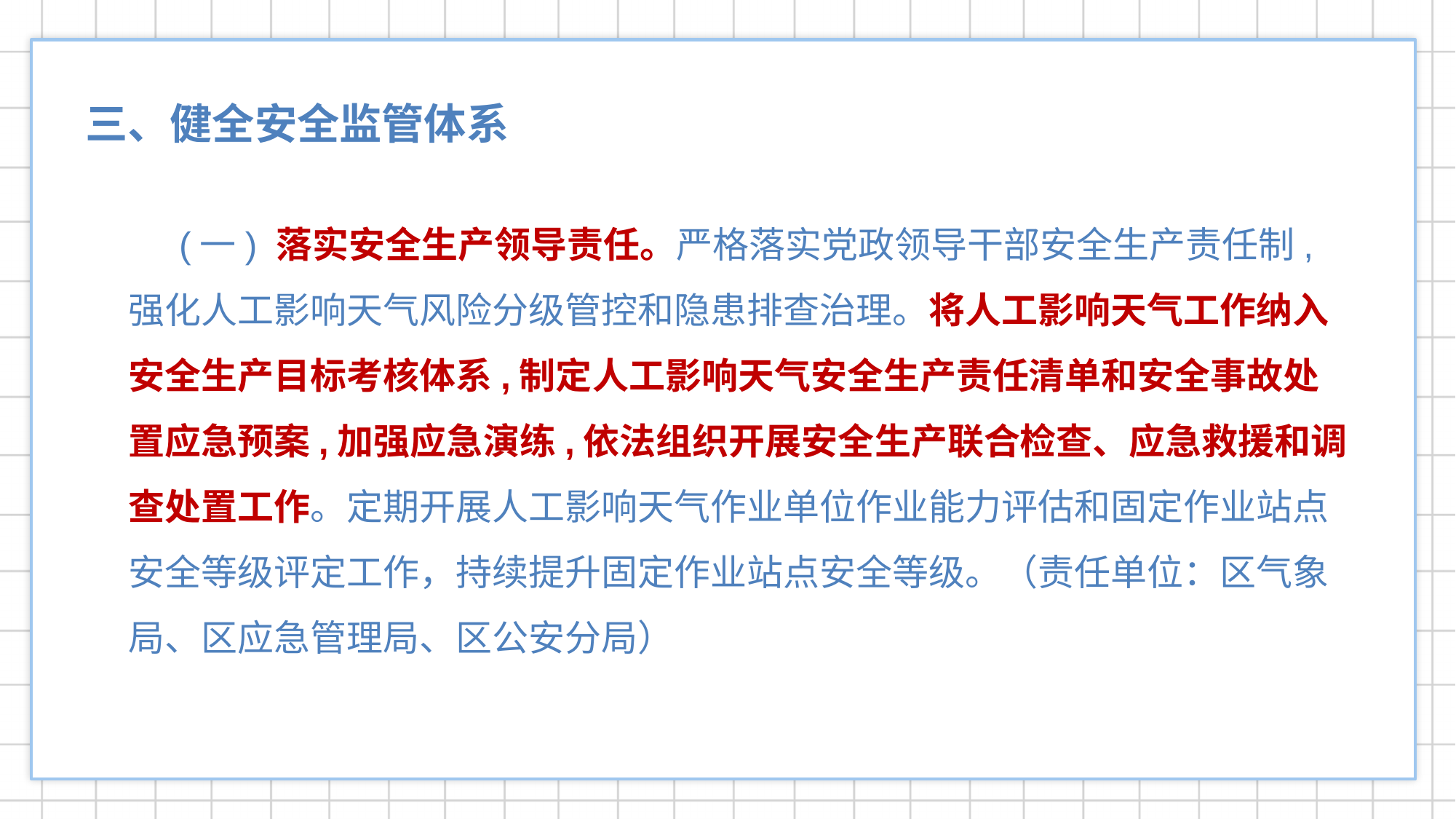

三、健全安全监管体系
     (一) 落实安全生产领导责任。严格落实党政领导干部安全生产责任制,强化人工影响天气风险分级管控和隐患排查治理。将人工影响天气工作纳入安全生产目标考核体系,制定人工影响天气安全生产责任清单和安全事故处置应急预案,加强应急演练,依法组织开展安全生产联合检查、应急救援和调查处置工作。定期开展人工影响天气作业单位作业能力评估和固定作业站点安全等级评定工作，持续提升固定作业站点安全等级。（责任单位：区气象局、区应急管理局、区公安分局）